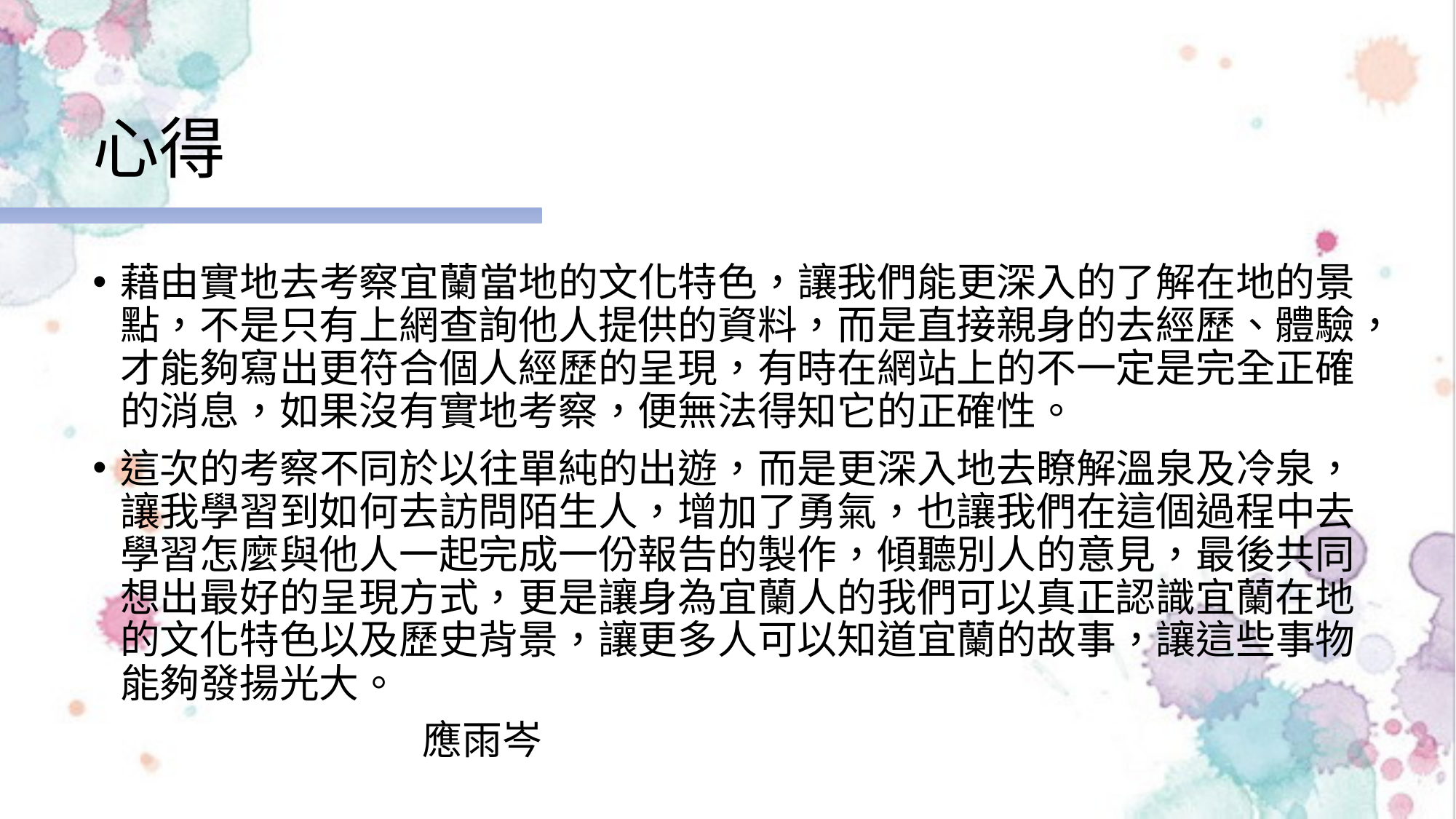

# 心得

藉由實地去考察宜蘭當地的文化特色，讓我們能更深入的了解在地的景點，不是只有上網查詢他人提供的資料，而是直接親身的去經歷、體驗，才能夠寫出更符合個人經歷的呈現，有時在網站上的不一定是完全正確的消息，如果沒有實地考察，便無法得知它的正確性。
這次的考察不同於以往單純的出遊，而是更深入地去瞭解溫泉及冷泉，讓我學習到如何去訪問陌生人，增加了勇氣，也讓我們在這個過程中去學習怎麼與他人一起完成一份報告的製作，傾聽別人的意見，最後共同想出最好的呈現方式，更是讓身為宜蘭人的我們可以真正認識宜蘭在地的文化特色以及歷史背景，讓更多人可以知道宜蘭的故事，讓這些事物能夠發揚光大。
                                    應雨岑